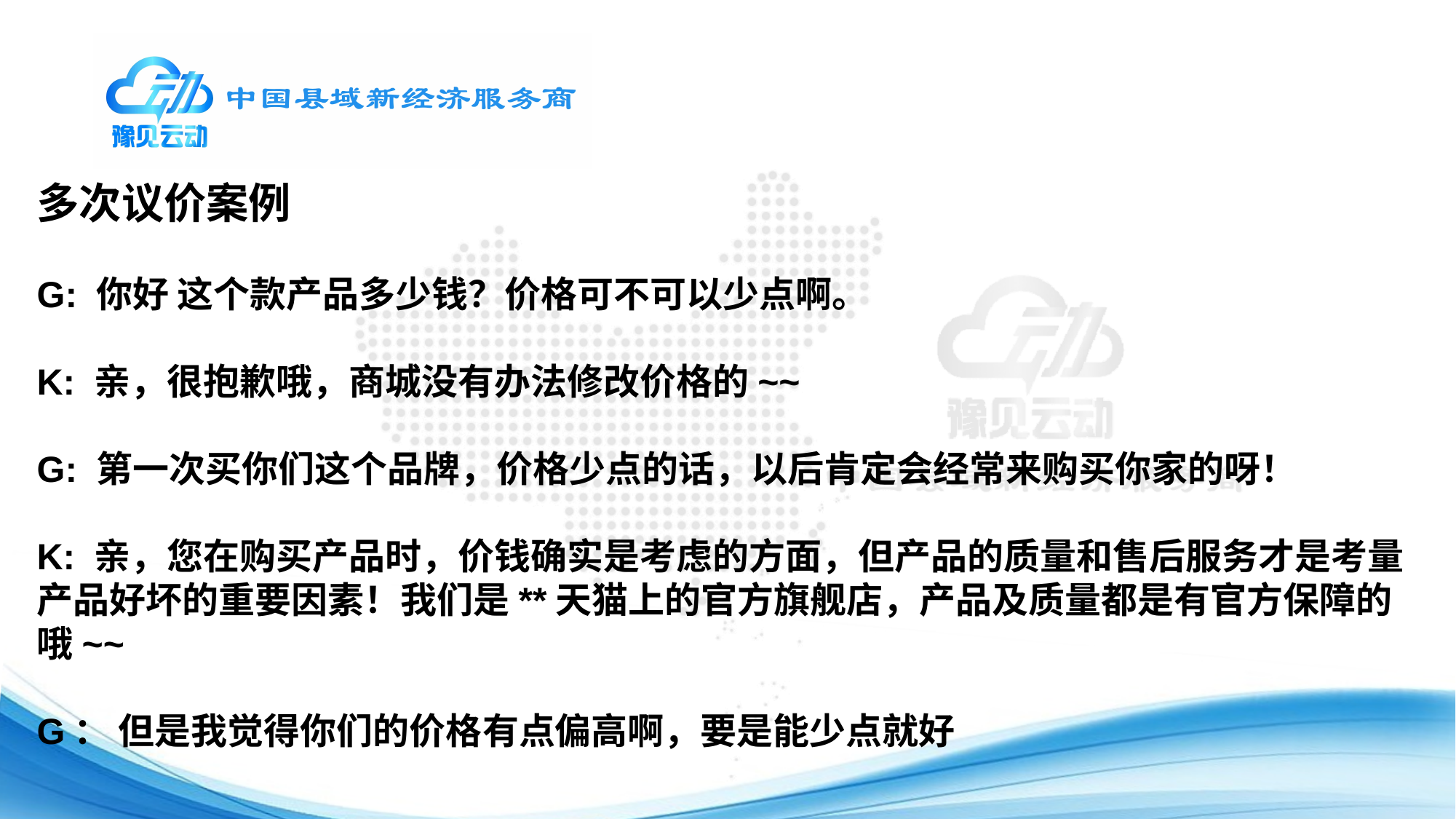

多次议价案例

G: 你好 这个款产品多少钱？价格可不可以少点啊。

K: 亲，很抱歉哦，商城没有办法修改价格的~~

G: 第一次买你们这个品牌，价格少点的话，以后肯定会经常来购买你家的呀！

K: 亲，您在购买产品时，价钱确实是考虑的方面，但产品的质量和售后服务才是考量产品好坏的重要因素！我们是**天猫上的官方旗舰店，产品及质量都是有官方保障的哦~~

G： 但是我觉得你们的价格有点偏高啊，要是能少点就好